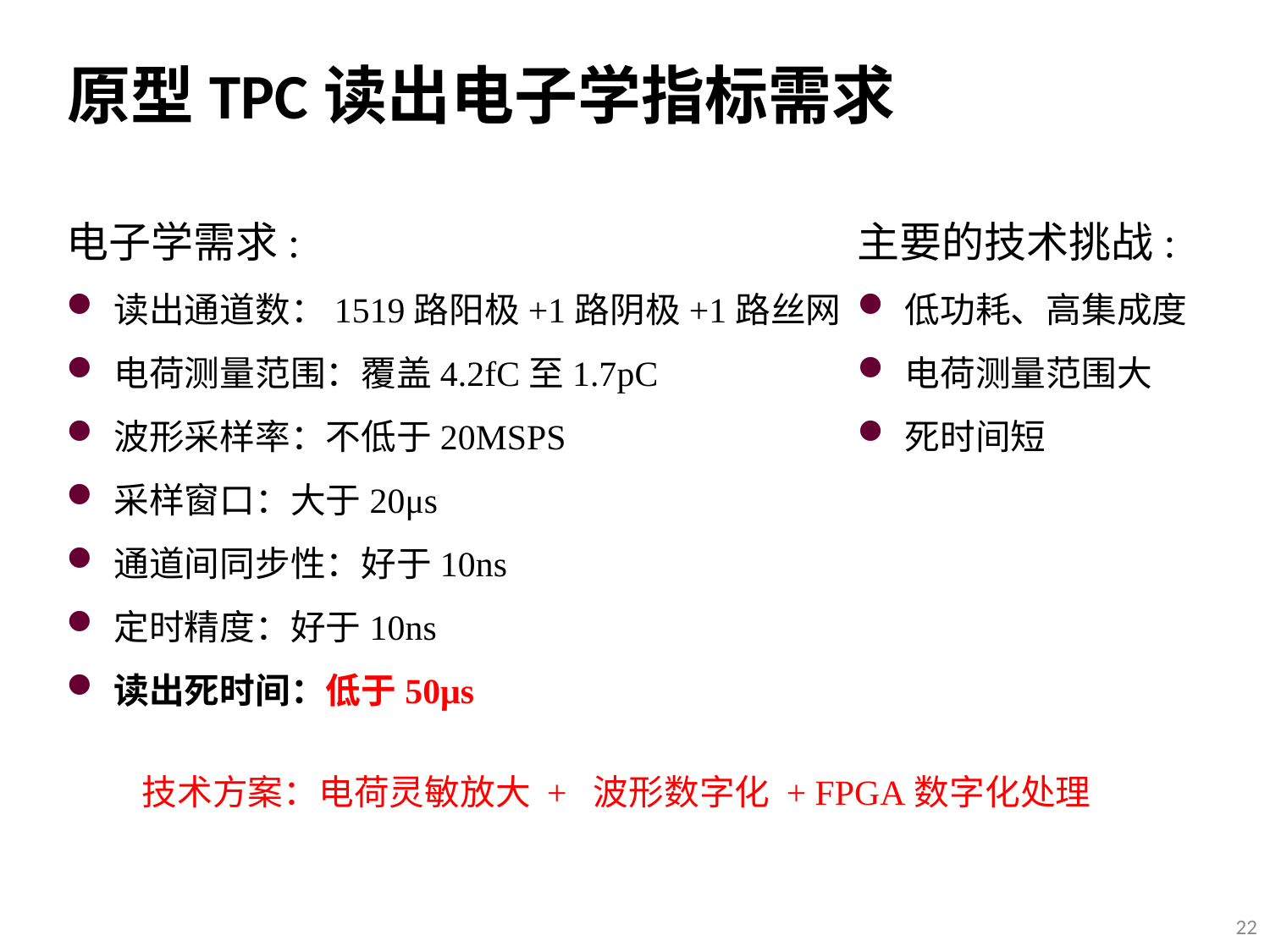

# 电子学需求
原型TPC读出电子学指标需求
电子学需求:
读出通道数：1519路阳极+1路阴极+1路丝网
电荷测量范围：覆盖4.2fC至1.7pC
波形采样率：不低于20MSPS
采样窗口：大于20μs
通道间同步性：好于10ns
定时精度：好于10ns
读出死时间：低于50μs
主要的技术挑战:
低功耗、高集成度
电荷测量范围大
死时间短
技术方案：电荷灵敏放大 +  波形数字化 + FPGA数字化处理
22